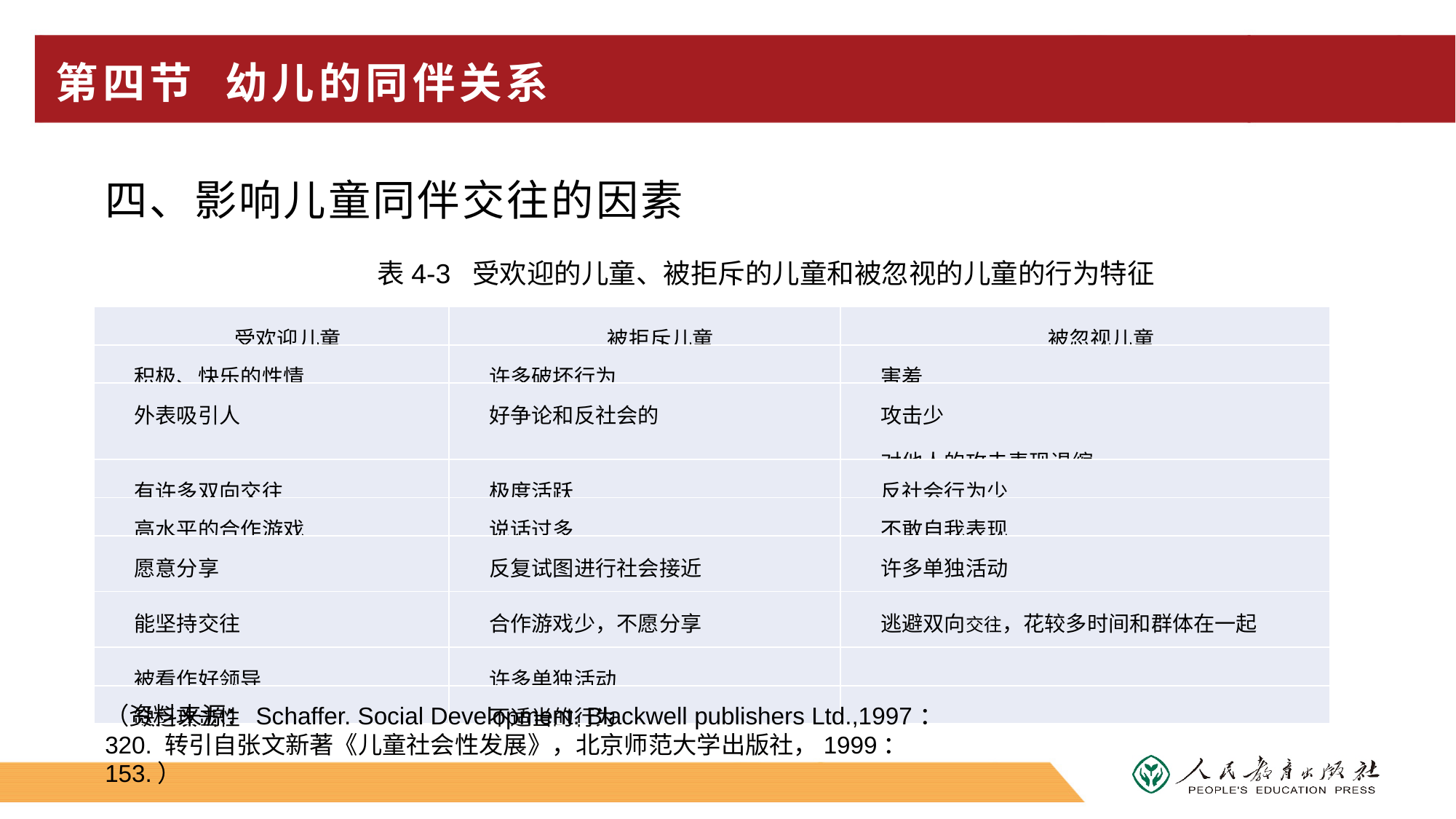

# 第四节  幼儿的同伴关系
四、影响儿童同伴交往的因素
表4-3  受欢迎的儿童、被拒斥的儿童和被忽视的儿童的行为特征

| 受欢迎儿童 | 被拒斥儿童 | 被忽视儿童 |
| --- | --- | --- |
| 积极、快乐的性情 | 许多破坏行为 | 害羞 |
| 外表吸引人 | 好争论和反社会的 | 攻击少 对他人的攻击表现退缩 |
| 有许多双向交往 | 极度活跃 | 反社会行为少 |
| 高水平的合作游戏 | 说话过多 | 不敢自我表现 |
| 愿意分享 | 反复试图进行社会接近 | 许多单独活动 |
| 能坚持交往 | 合作游戏少，不愿分享 | 逃避双向交往，花较多时间和群体在一起 |
| 被看作好领导 | 许多单独活动 |  |
| 缺乏攻击性 | 不适当的行为 |  |
（资料来源：Schaffer. Social Development. Blackwell publishers Ltd.,1997：320. 转引自张文新著《儿童社会性发展》，北京师范大学出版社，1999：153.）